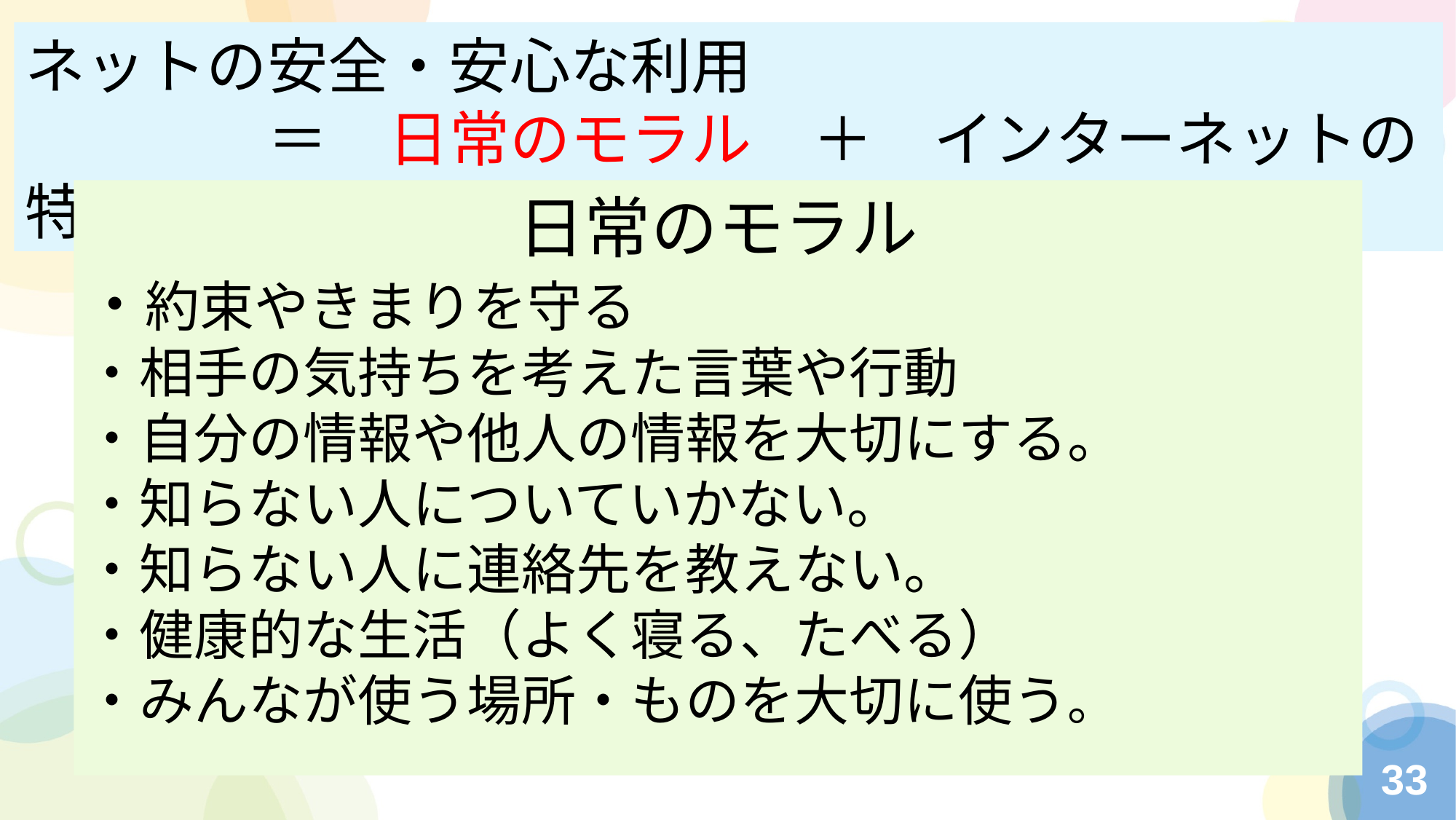

ネットの安全・安心な利用
　　　　＝　日常のモラル　＋　インターネットの特徴の理解
日常のモラル
・約束やきまりを守る
・相手の気持ちを考えた言葉や行動
・自分の情報や他人の情報を大切にする。
・知らない人についていかない。
・知らない人に連絡先を教えない。
・健康的な生活（よく寝る、たべる）
・みんなが使う場所・ものを大切に使う。

33